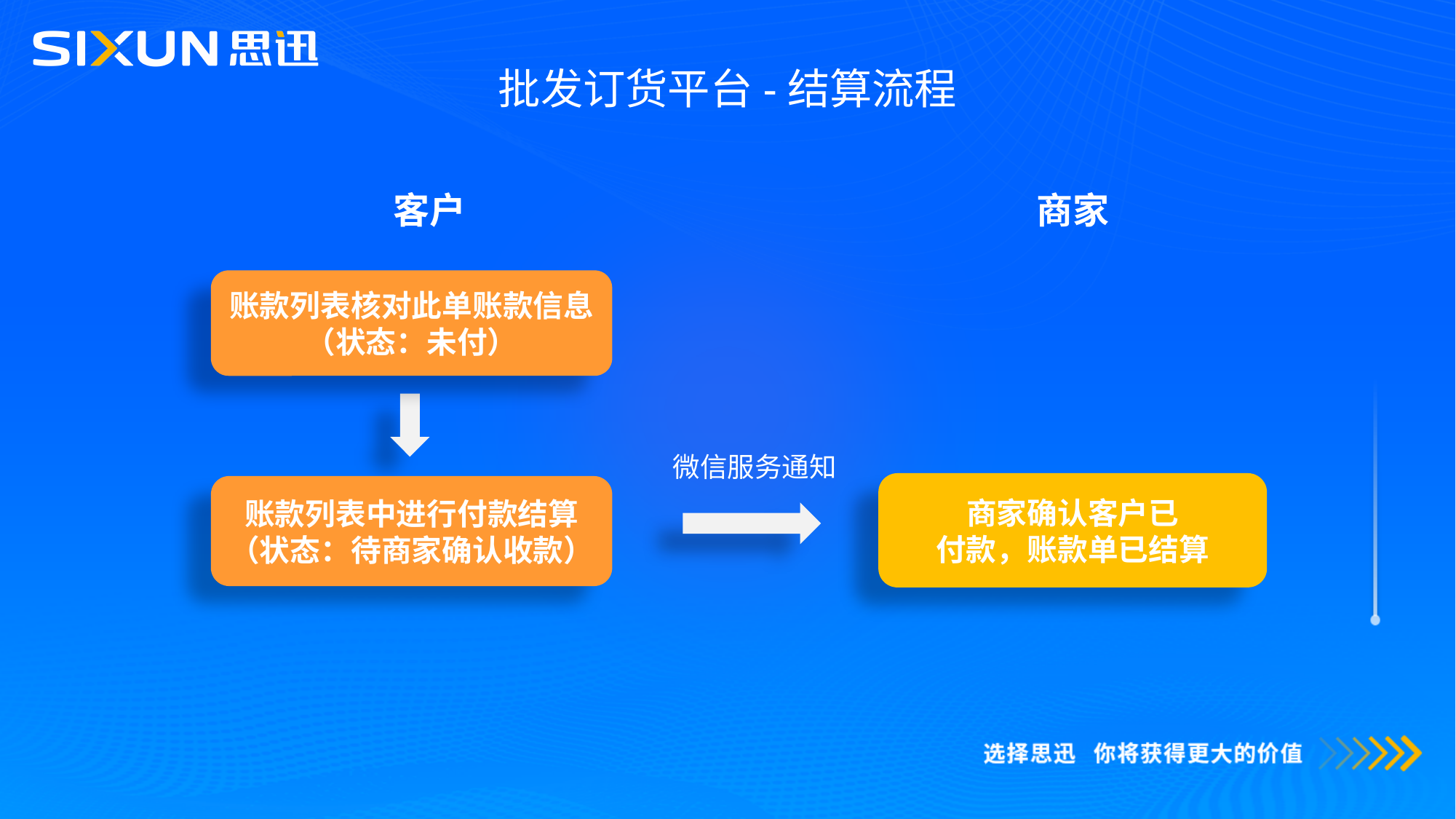

批发订货平台-结算流程
客户
商家
账款列表核对此单账款信息
（状态：未付）

微信服务通知

商家确认客户已
付款，账款单已结算
账款列表中进行付款结算
（状态：待商家确认收款）